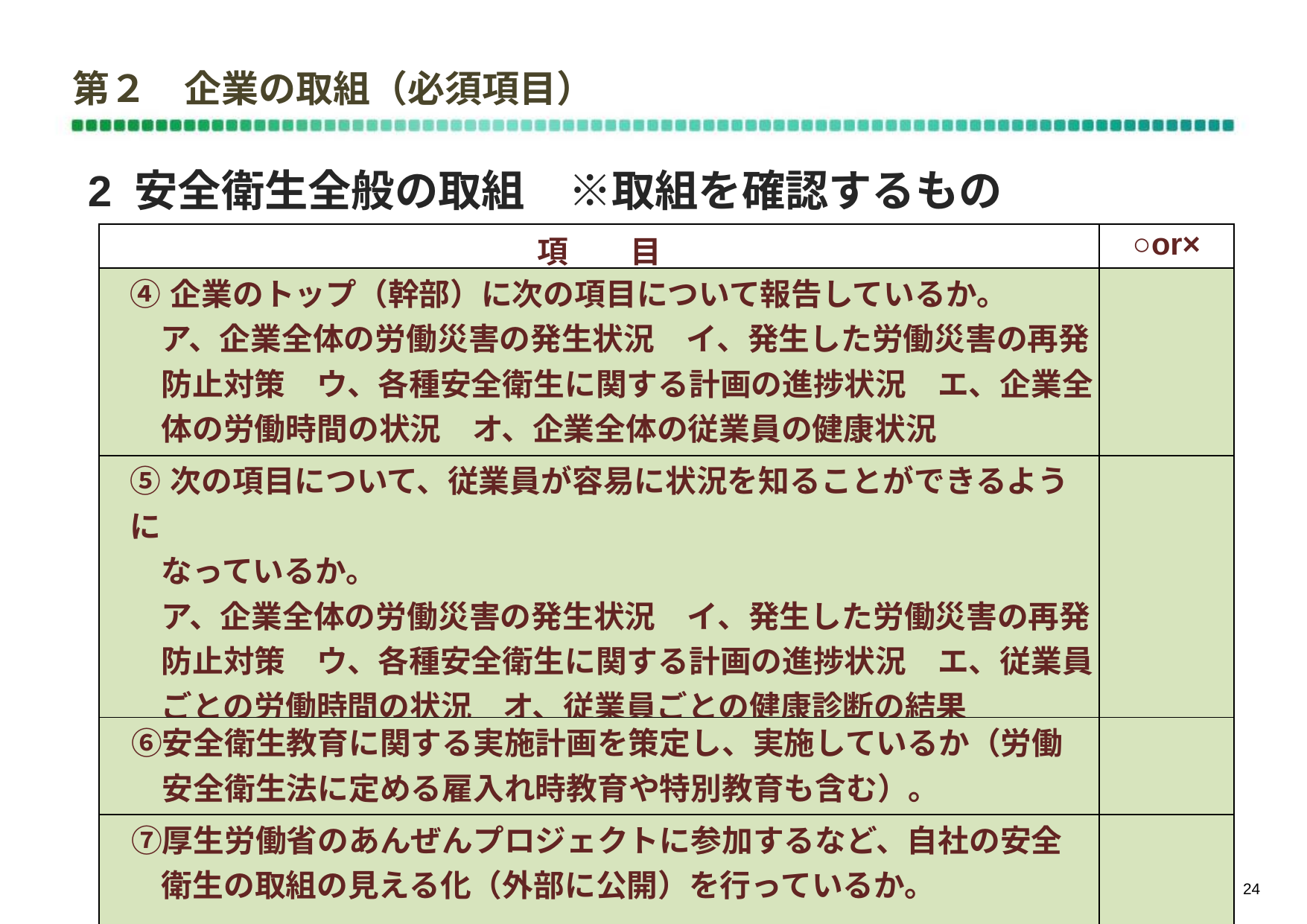

# 第２　企業の取組（必須項目）
2 安全衛生全般の取組　※取組を確認するもの

| 項　　目 | ○or× |
| --- | --- |
| ④企業のトップ（幹部）に次の項目について報告しているか。 ア、企業全体の労働災害の発生状況　イ、発生した労働災害の再発 　防止対策　ウ、各種安全衛生に関する計画の進捗状況　エ、企業全 　体の労働時間の状況　オ、企業全体の従業員の健康状況 |  |
| ⑤次の項目について、従業員が容易に状況を知ることができるように　 　なっているか。 　ア、企業全体の労働災害の発生状況　イ、発生した労働災害の再発 　防止対策　ウ、各種安全衛生に関する計画の進捗状況　エ、従業員 　ごとの労働時間の状況　オ、従業員ごとの健康診断の結果 |  |
| ⑥安全衛生教育に関する実施計画を策定し、実施しているか（労働 　　安全衛生法に定める雇入れ時教育や特別教育も含む）。 |  |
| ⑦厚生労働省のあんぜんプロジェクトに参加するなど、自社の安全 　衛生の取組の見える化（外部に公開）を行っているか。 |  |
24